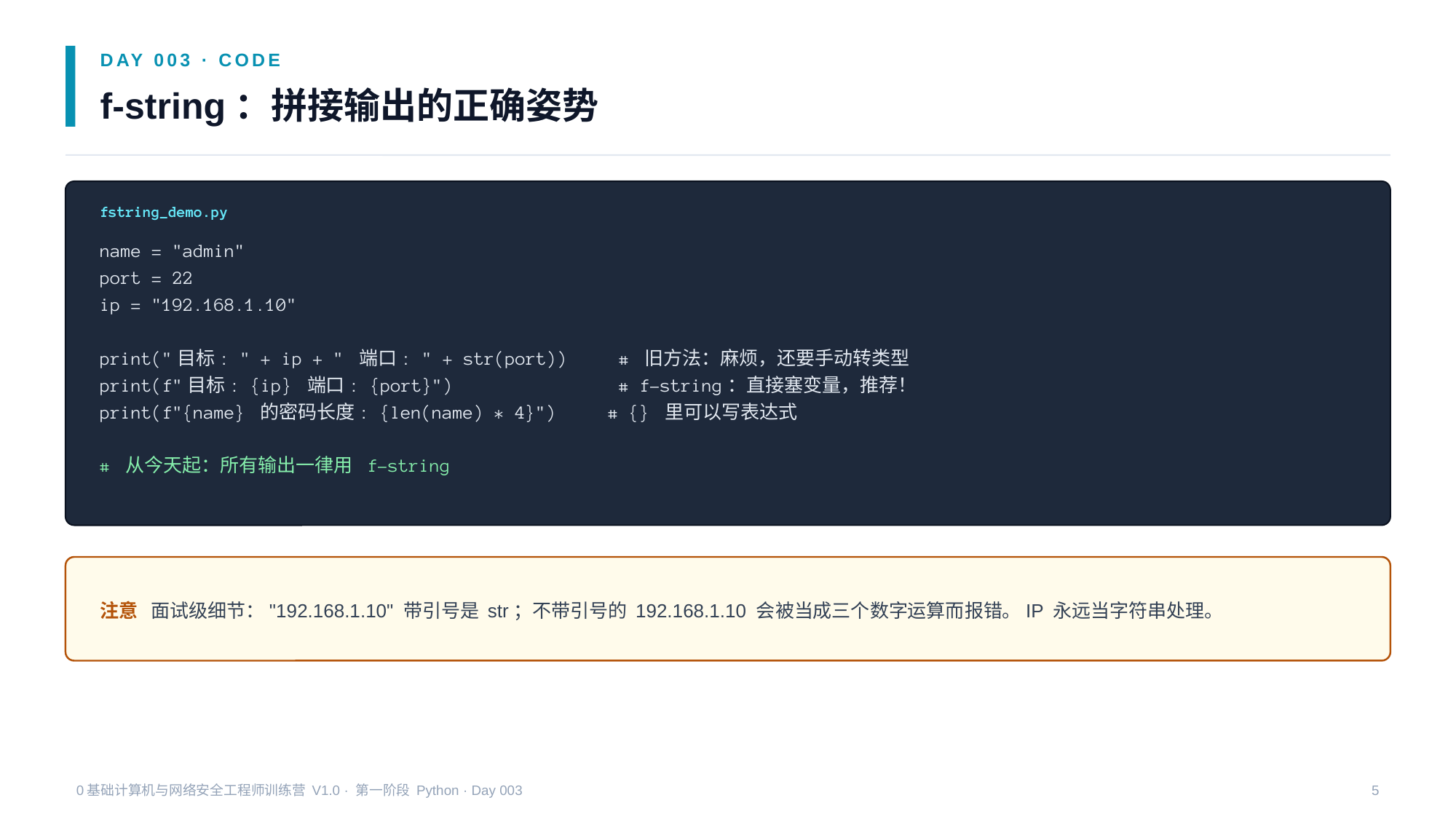

DAY 003 · CODE

f-string：拼接输出的正确姿势

fstring_demo.py
name = "admin"
port = 22
ip = "192.168.1.10"

print("目标: " + ip + " 端口: " + str(port))     # 旧方法：麻烦，还要手动转类型
print(f"目标: {ip} 端口: {port}")                # f-string：直接塞变量，推荐！
print(f"{name} 的密码长度: {len(name) * 4}")     # {} 里可以写表达式

# 从今天起：所有输出一律用 f-string

注意   面试级细节："192.168.1.10" 带引号是 str；不带引号的 192.168.1.10 会被当成三个数字运算而报错。IP 永远当字符串处理。
0基础计算机与网络安全工程师训练营 V1.0 · 第一阶段 Python · Day 003
5